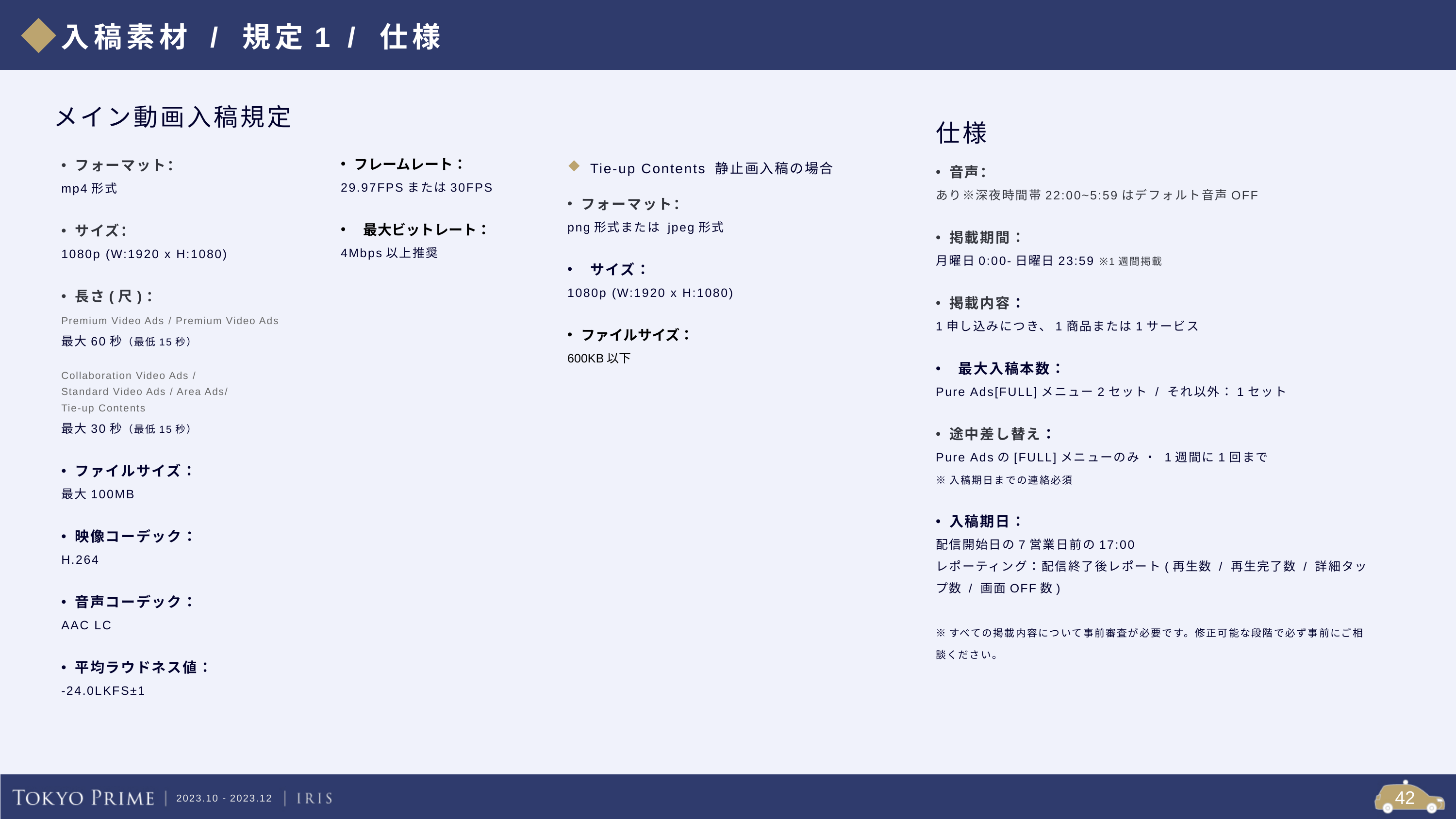

入稿素材 / 規定1 / 仕様
メイン動画入稿規定
仕様
フレームレート：
29.97FPSまたは30FPS

最大ビットレート：
4Mbps以上推奨
フォーマット：
mp4形式

サイズ：
1080p (W:1920 x H:1080)

長さ(尺)：
Premium Video Ads / Premium Video Ads
最大60秒（最低15秒）

Collaboration Video Ads /
Standard Video Ads / Area Ads/
Tie-up Contents
最大30秒（最低15秒）

ファイルサイズ：
最大100MB

映像コーデック：
H.264

音声コーデック：
AAC LC

平均ラウドネス値：
-24.0LKFS±1
Tie-up Contents 静止画入稿の場合
音声：
あり※深夜時間帯22:00~5:59はデフォルト音声OFF

掲載期間：
月曜日0:00-日曜日23:59 ※1週間掲載

掲載内容：
1申し込みにつき、1商品または1サービス

最大入稿本数：
Pure Ads[FULL]メニュー2セット / それ以外：1セット

途中差し替え：
Pure Adsの[FULL]メニューのみ ・ 1週間に1回まで
※入稿期日までの連絡必須

入稿期日：
配信開始日の7営業日前の17:00
レポーティング：配信終了後レポート(再生数 / 再生完了数 / 詳細タップ数 / 画面OFF数)

※すべての掲載内容について事前審査が必要です。修正可能な段階で必ず事前にご相談ください。
フォーマット：
png形式または jpeg形式

サイズ：
1080p (W:1920 x H:1080)

ファイルサイズ：
600KB以下